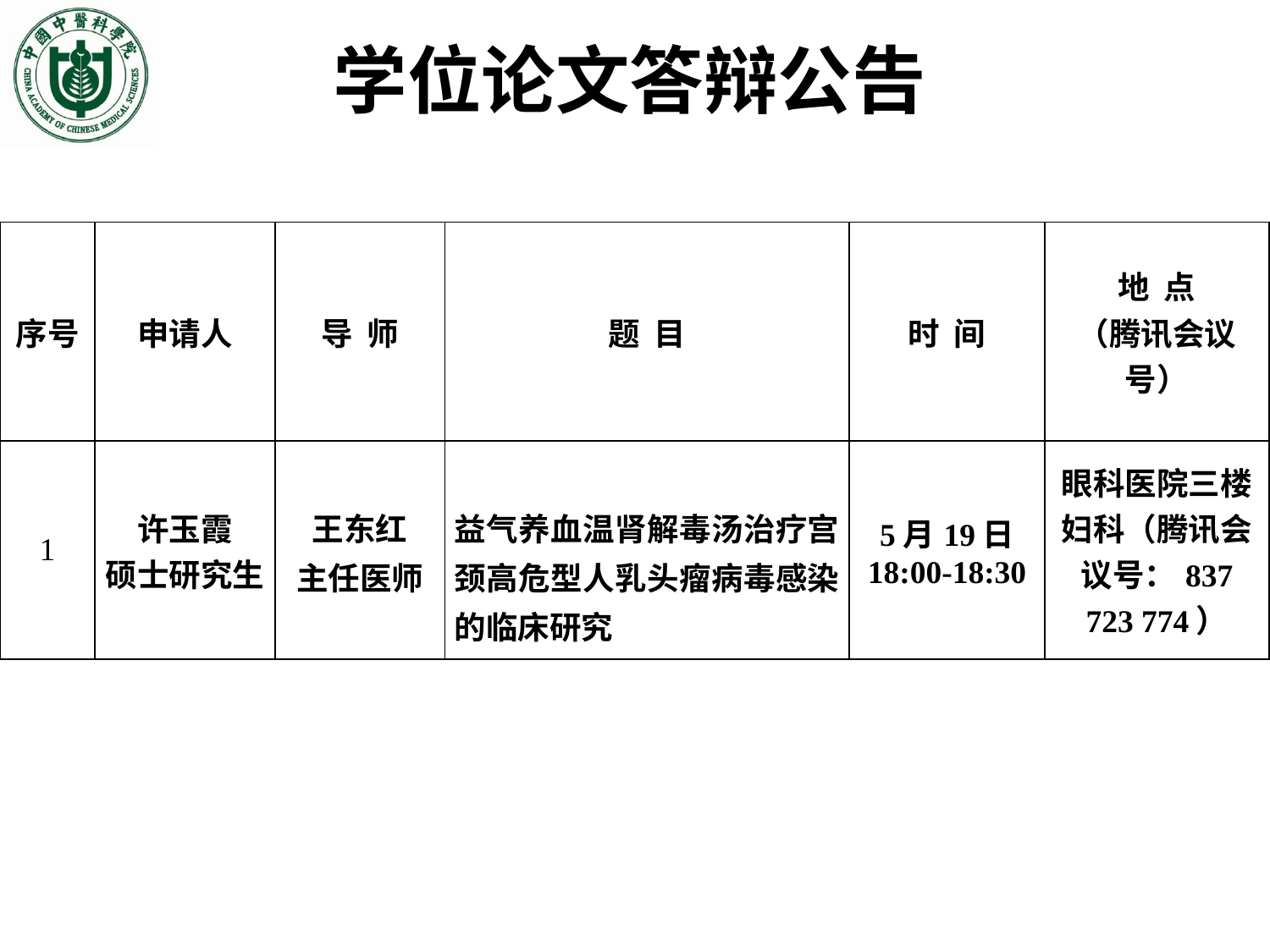

学位论文答辩公告

| 序号 | 申请人 | 导 师 | 题 目 | 时 间 | 地 点 （腾讯会议号） |
| --- | --- | --- | --- | --- | --- |
| 1 | 许玉霞 硕士研究生 | 王东红 主任医师 | 益气养血温肾解毒汤治疗宫颈高危型人乳头瘤病毒感染的临床研究 | 5月19日 18:00-18:30 | 眼科医院三楼妇科（腾讯会议号：837 723 774） |